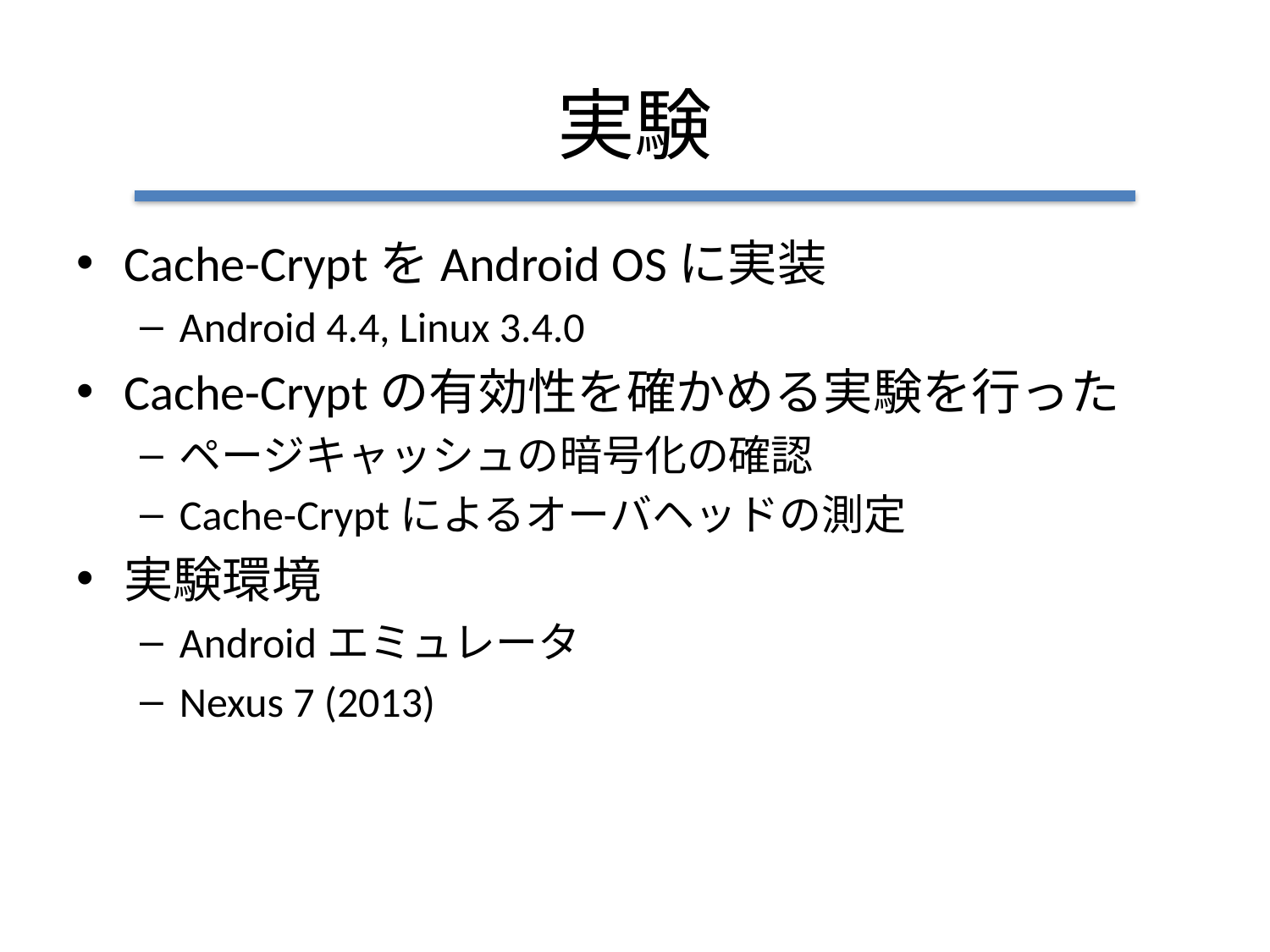

# 実験
Cache-CryptをAndroid OSに実装
Android 4.4, Linux 3.4.0
Cache-Cryptの有効性を確かめる実験を行った
ページキャッシュの暗号化の確認
Cache-Cryptによるオーバヘッドの測定
実験環境
Androidエミュレータ
Nexus 7 (2013)